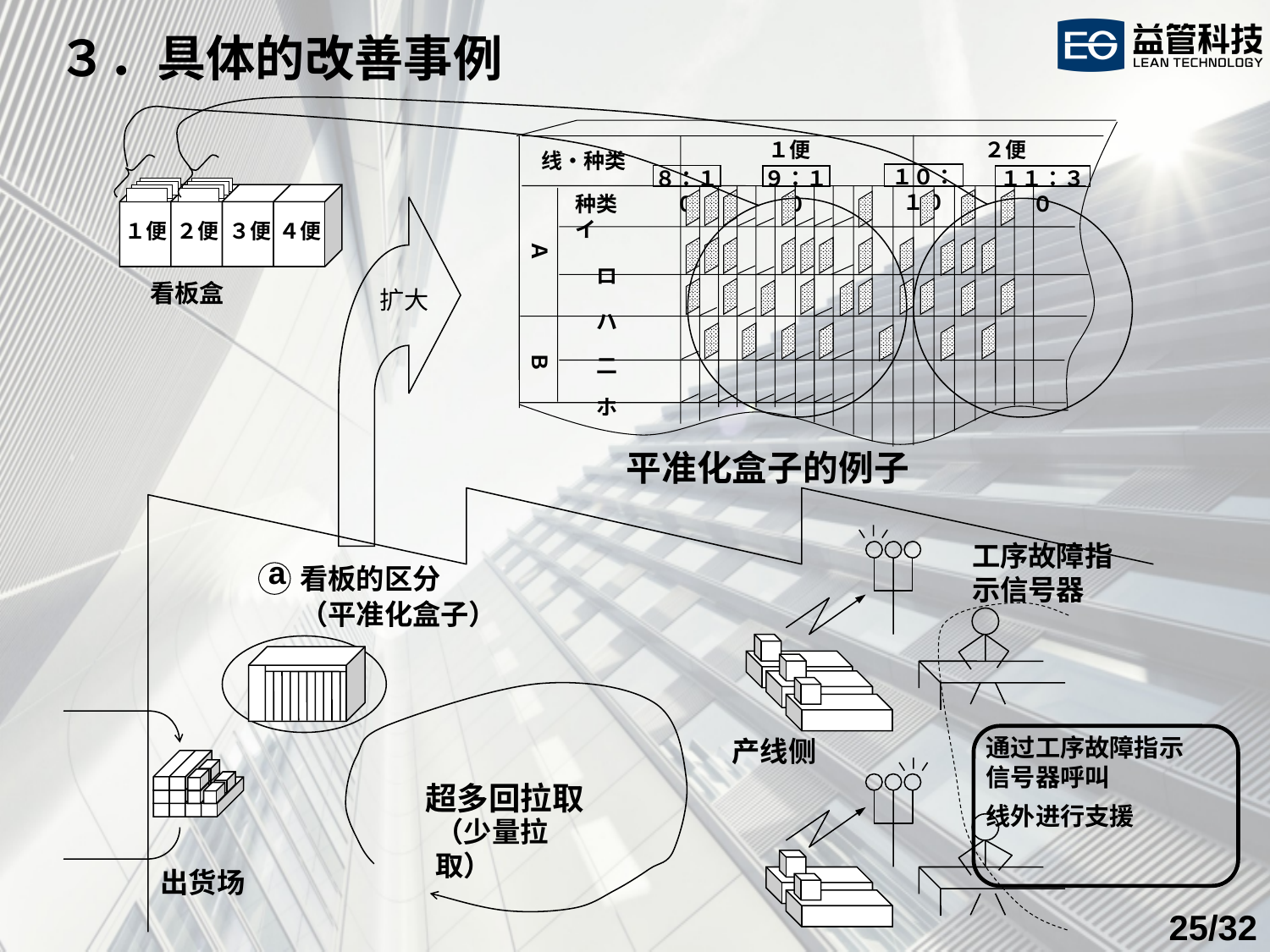

３．具体的改善事例

１便
２便

线・种类

１０：１０
８：１０
９：１０
１１：３０

种类　イ

１便
２便
３便
４便

Ａ

　　　　ロ

看板盒

　　　　ハ
扩大

　　　　二

Ｂ

　　　　ホ

平准化盒子的例子

工序故障指示信号器
a
看板的区分
（平准化盒子）

通过工序故障指示信号器呼叫
线外进行支援

产线侧

超多回拉取
（少量拉取）

出货场
25/32